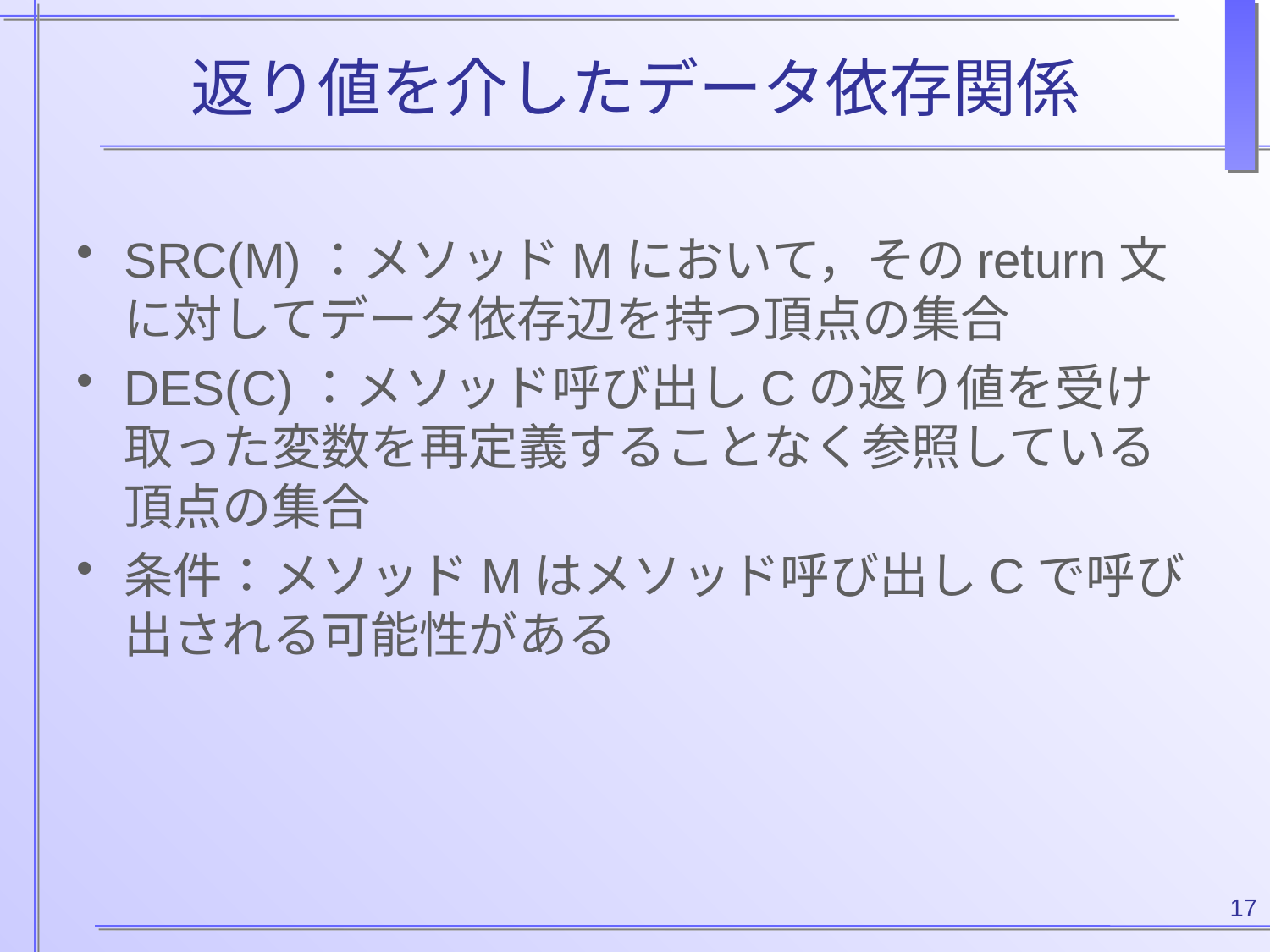

# 返り値を介したデータ依存関係
SRC(M)：メソッドMにおいて，そのreturn文に対してデータ依存辺を持つ頂点の集合
DES(C)：メソッド呼び出しCの返り値を受け取った変数を再定義することなく参照している頂点の集合
条件：メソッドMはメソッド呼び出しCで呼び出される可能性がある
17